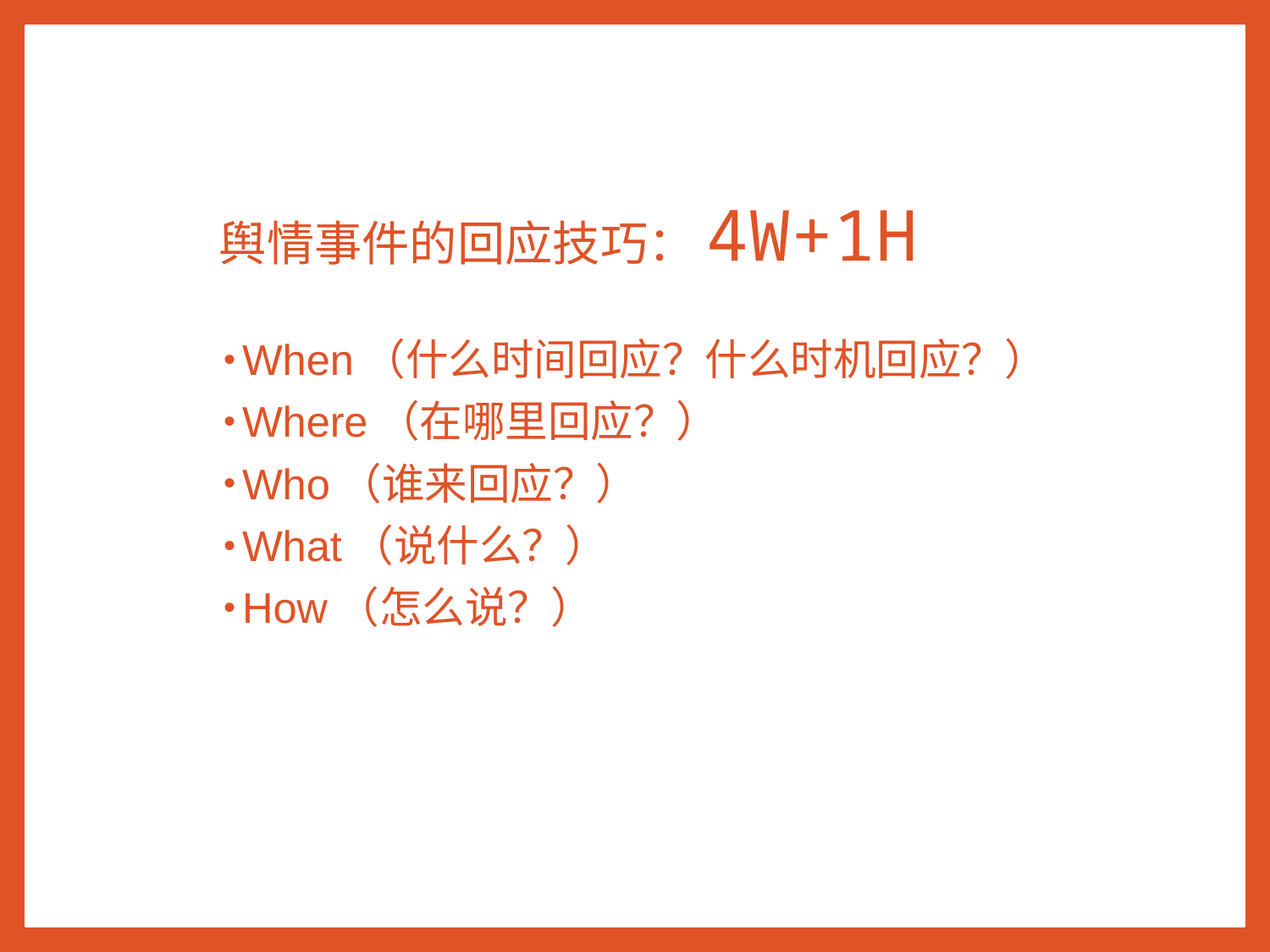

# 舆情事件的回应技巧：4W+1H
When（什么时间回应？什么时机回应？）
Where（在哪里回应？）
Who（谁来回应？）
What（说什么？）
How（怎么说？）